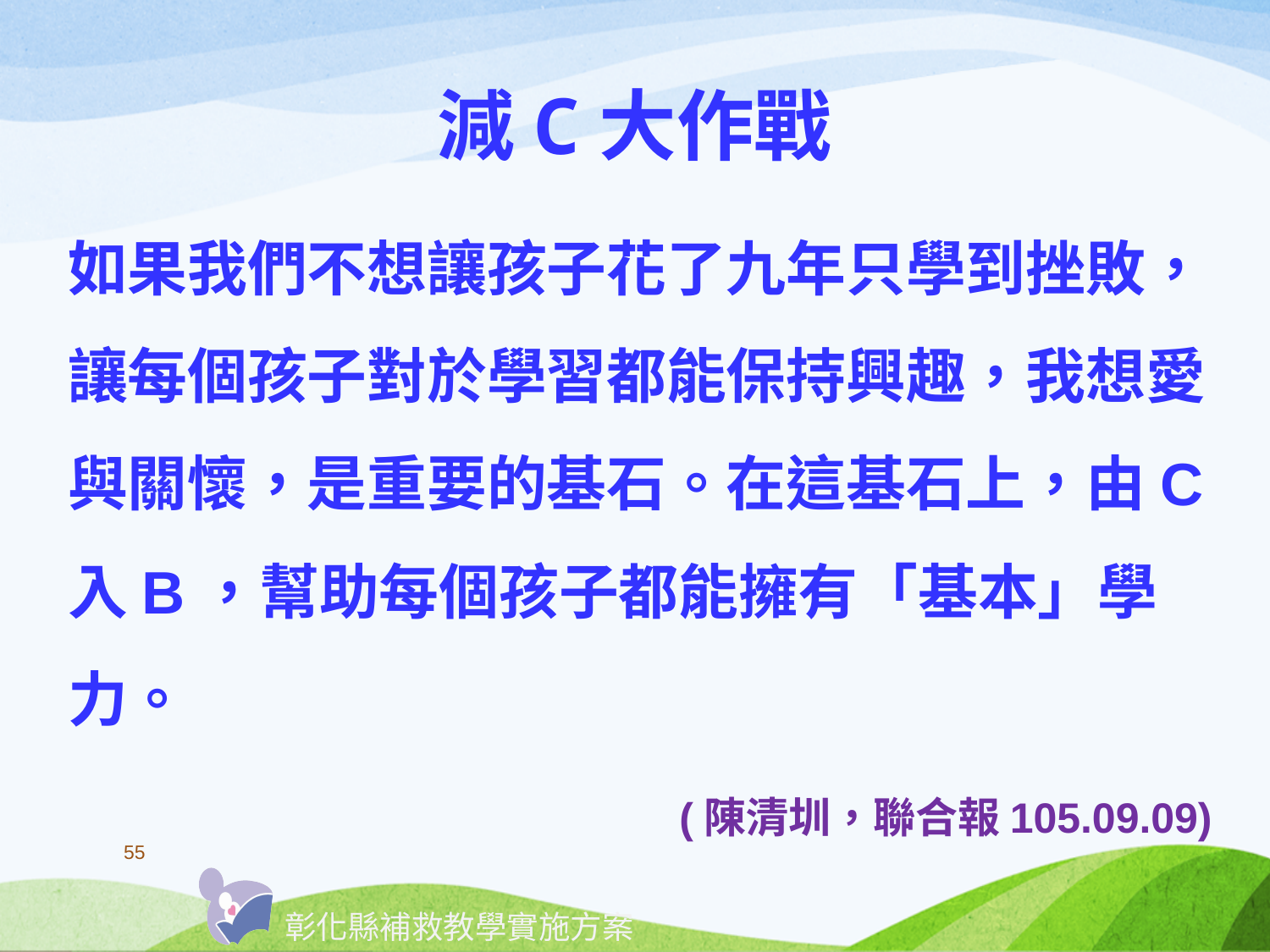

# 減C大作戰
如果我們不想讓孩子花了九年只學到挫敗，讓每個孩子對於學習都能保持興趣，我想愛與關懷，是重要的基石。在這基石上，由C入B，幫助每個孩子都能擁有「基本」學力。
(陳清圳，聯合報105.09.09)
55